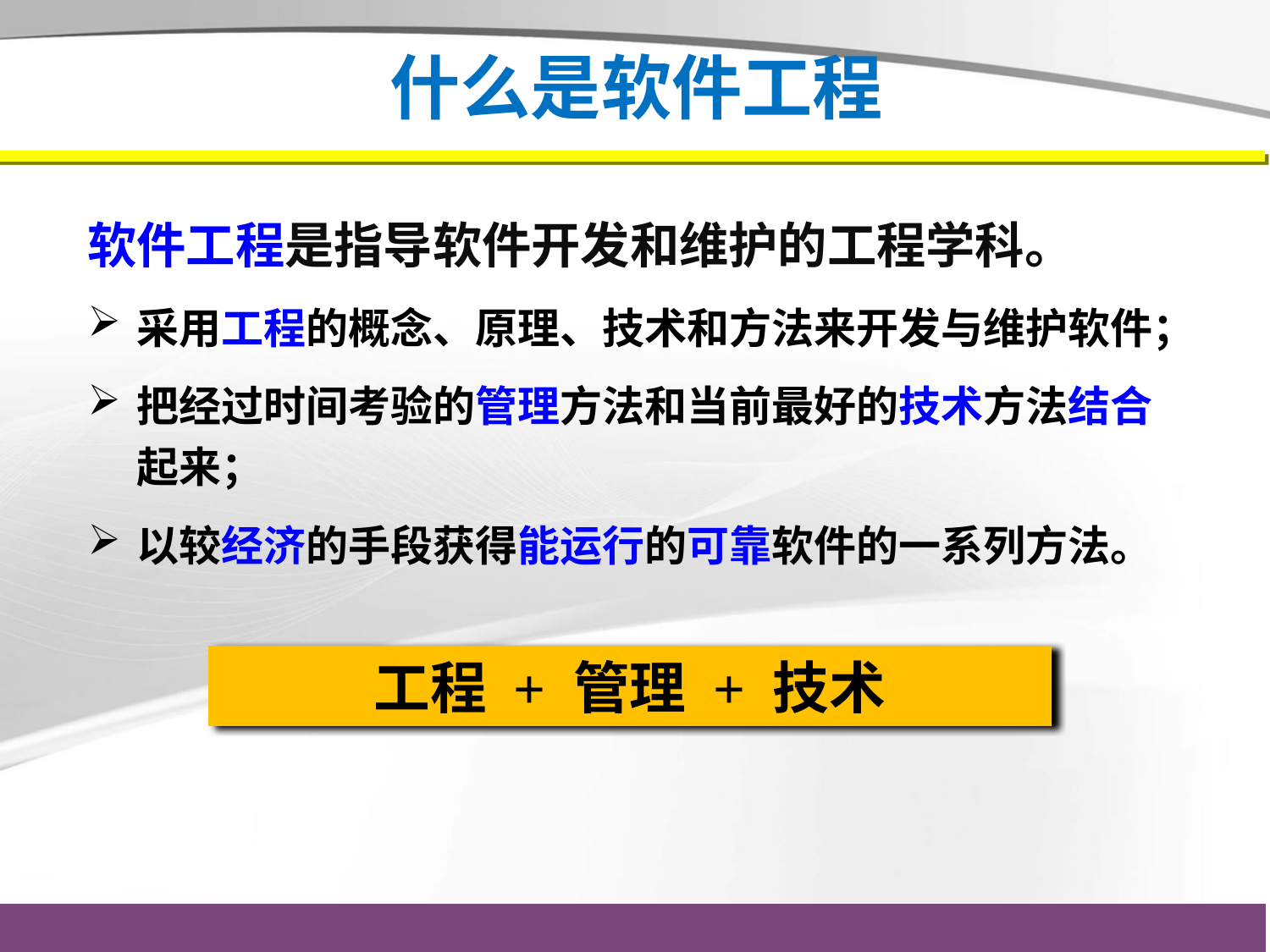

# 什么是软件工程
软件工程是指导软件开发和维护的工程学科。
采用工程的概念、原理、技术和方法来开发与维护软件；
把经过时间考验的管理方法和当前最好的技术方法结合起来；
以较经济的手段获得能运行的可靠软件的一系列方法。

工程 + 管理 + 技术